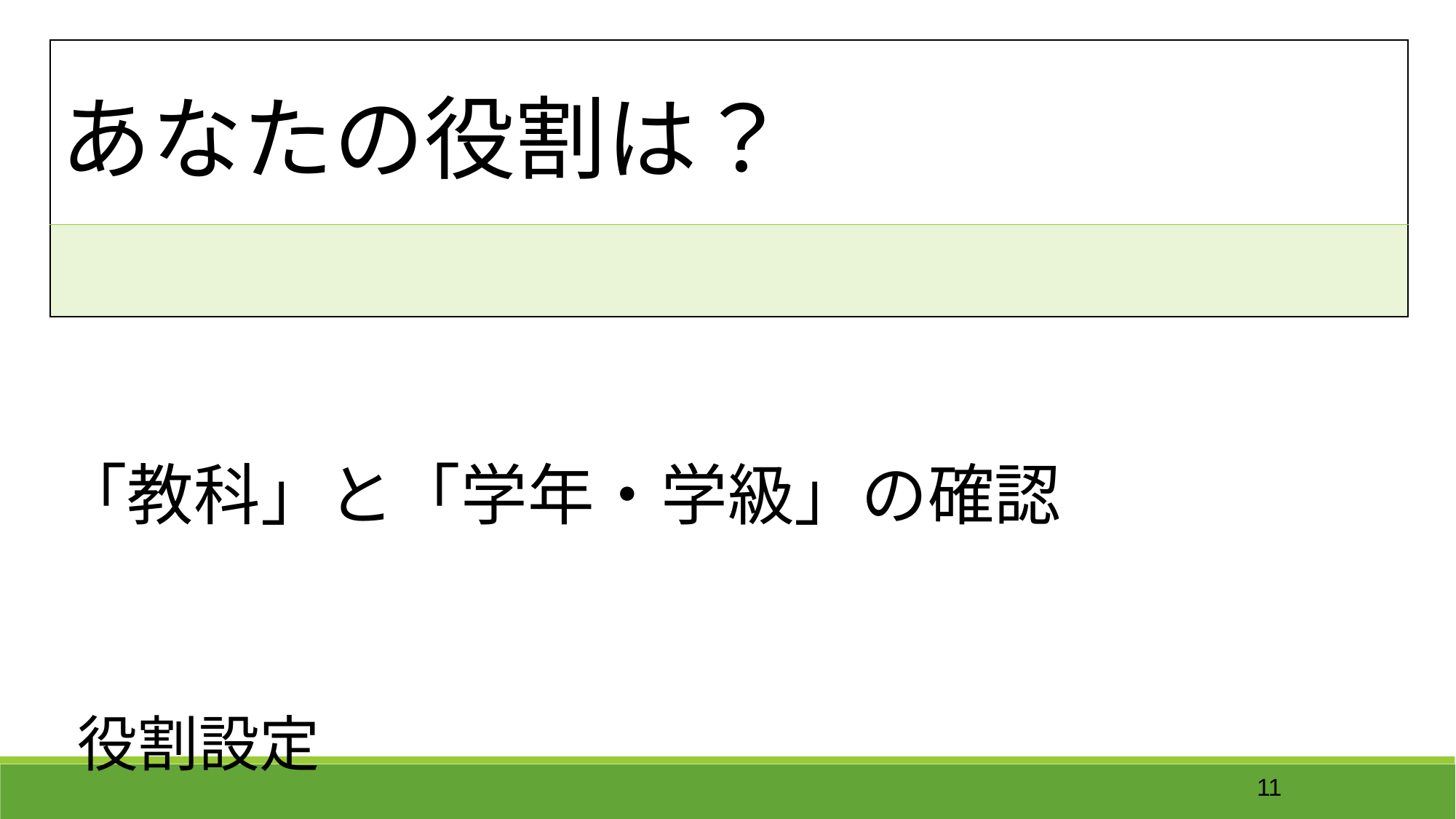

| あなたの役割は？ |
| --- |
|  |
「教科」と「学年・学級」の確認
　役割設定

11